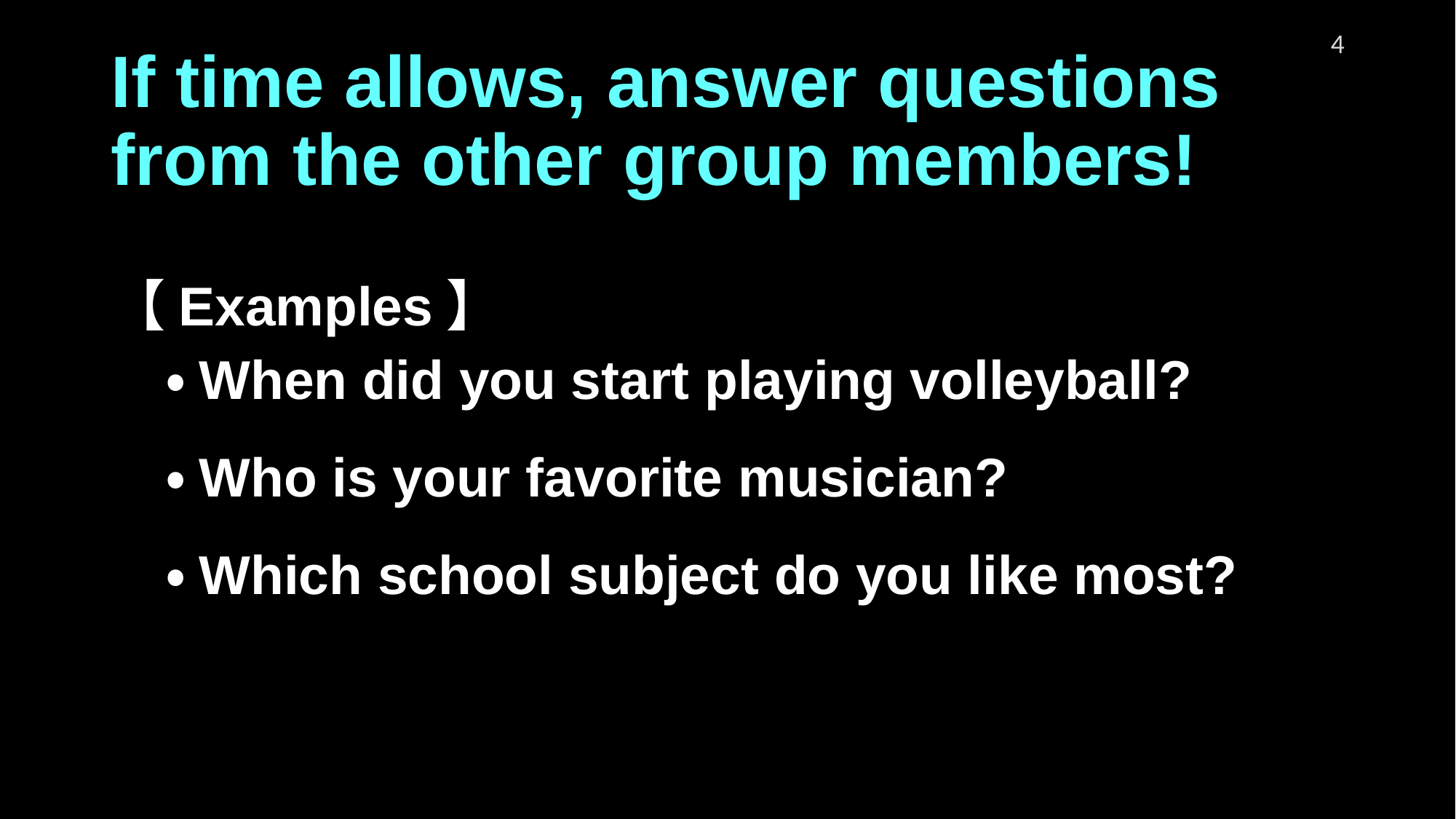

# If time allows, answer questions from the other group members!
【Examples】
　・When did you start playing volleyball?

　・Who is your favorite musician?

　・Which school subject do you like most?